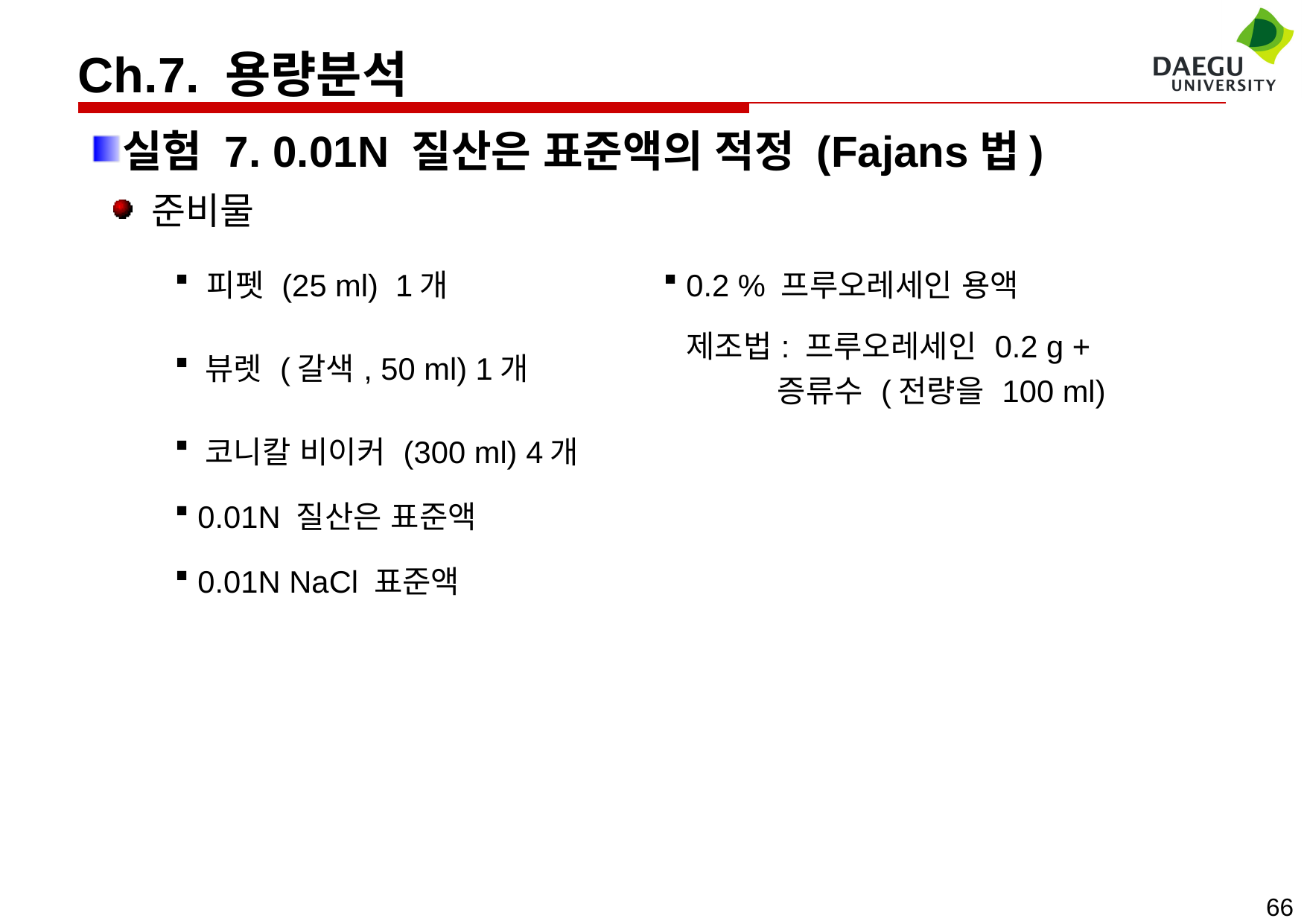

Ch.7. 용량분석
실험 7. 0.01N 질산은 표준액의 적정 (Fajans법)
 준비물

| 피펫 (25 ml) 1개 | 0.2 % 프루오레세인 용액 |
| --- | --- |
| 뷰렛 (갈색, 50 ml) 1개 | 제조법: 프루오레세인 0.2 g + 증류수 (전량을 100 ml) |
| 코니칼 비이커 (300 ml) 4개 |  |
| 0.01N 질산은 표준액 |  |
| 0.01N NaCl 표준액 |  |
66